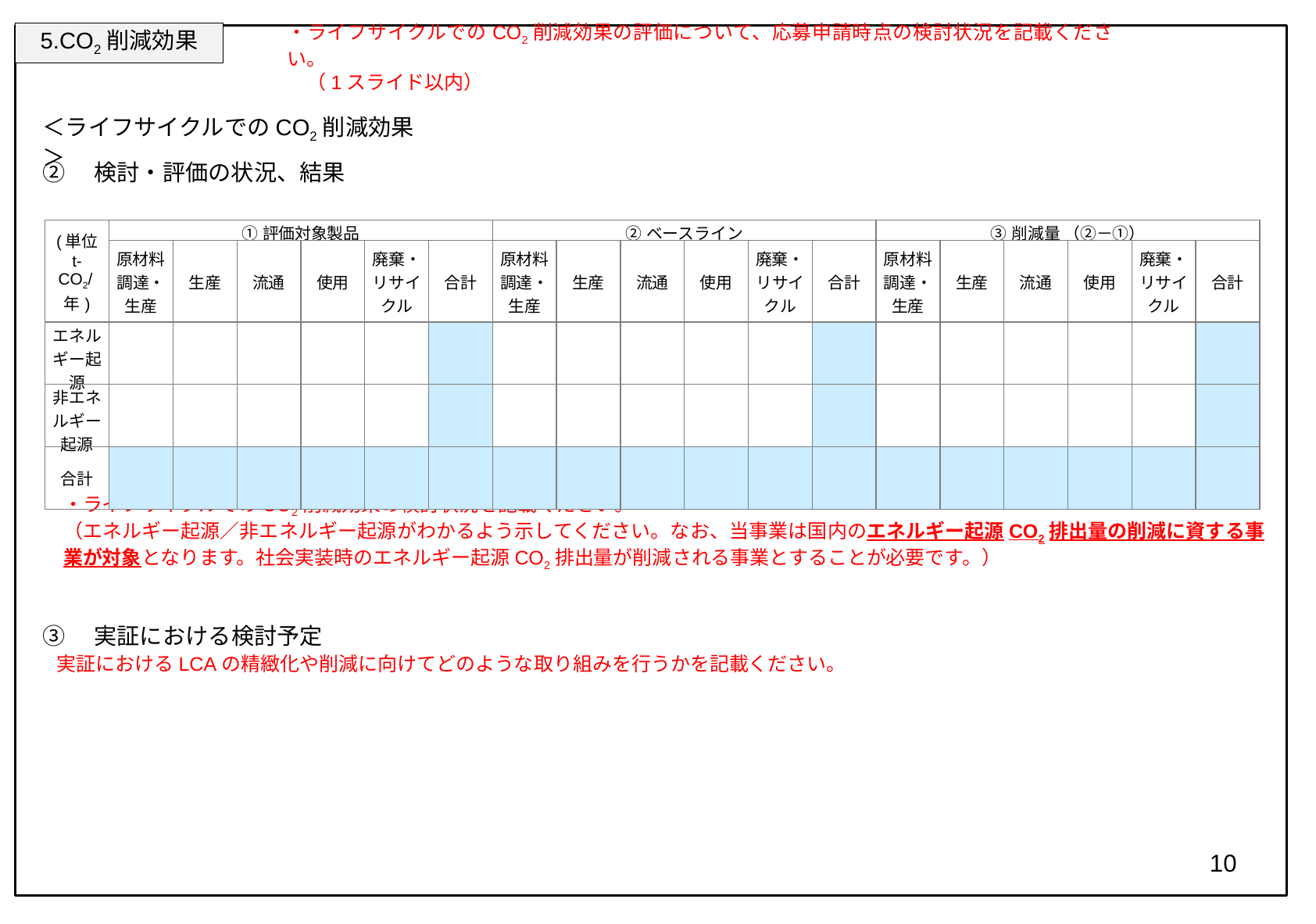

5.CO2削減効果

・ライフサイクルでのCO2削減効果の評価について、応募申請時点の検討状況を記載ください。
　（1スライド以内）

＜ライフサイクルでのCO2削減効果＞
②　検討・評価の状況、結果
| (単位 t-CO2/年) | ①評価対象製品 |  |  |  |  |  | ②ベースライン |  |  |  |  |  | ③削減量 （②－①） |  |  |  |  |  |
| --- | --- | --- | --- | --- | --- | --- | --- | --- | --- | --- | --- | --- | --- | --- | --- | --- | --- | --- |
|  | 原材料調達・生産 | 生産 | 流通 | 使用 | 廃棄・リサイクル | 合計 | 原材料調達・生産 | 生産 | 流通 | 使用 | 廃棄・リサイクル | 合計 | 原材料調達・生産 | 生産 | 流通 | 使用 | 廃棄・リサイクル | 合計 |
| エネルギー起源 |  |  |  |  |  |  |  |  |  |  |  |  |  |  |  |  |  |  |
| 非エネルギー起源 |  |  |  |  |  |  |  |  |  |  |  |  |  |  |  |  |  |  |
| 合計 |  |  |  |  |  |  |  |  |  |  |  |  |  |  |  |  |  |  |
・ライフサイクルでのCO2削減効果の検討状況を記載ください。
（エネルギー起源／非エネルギー起源がわかるよう示してください。なお、当事業は国内のエネルギー起源CO2排出量の削減に資する事業が対象となります。社会実装時のエネルギー起源CO2排出量が削減される事業とすることが必要です。）
③　実証における検討予定
実証におけるLCAの精緻化や削減に向けてどのような取り組みを行うかを記載ください。
10